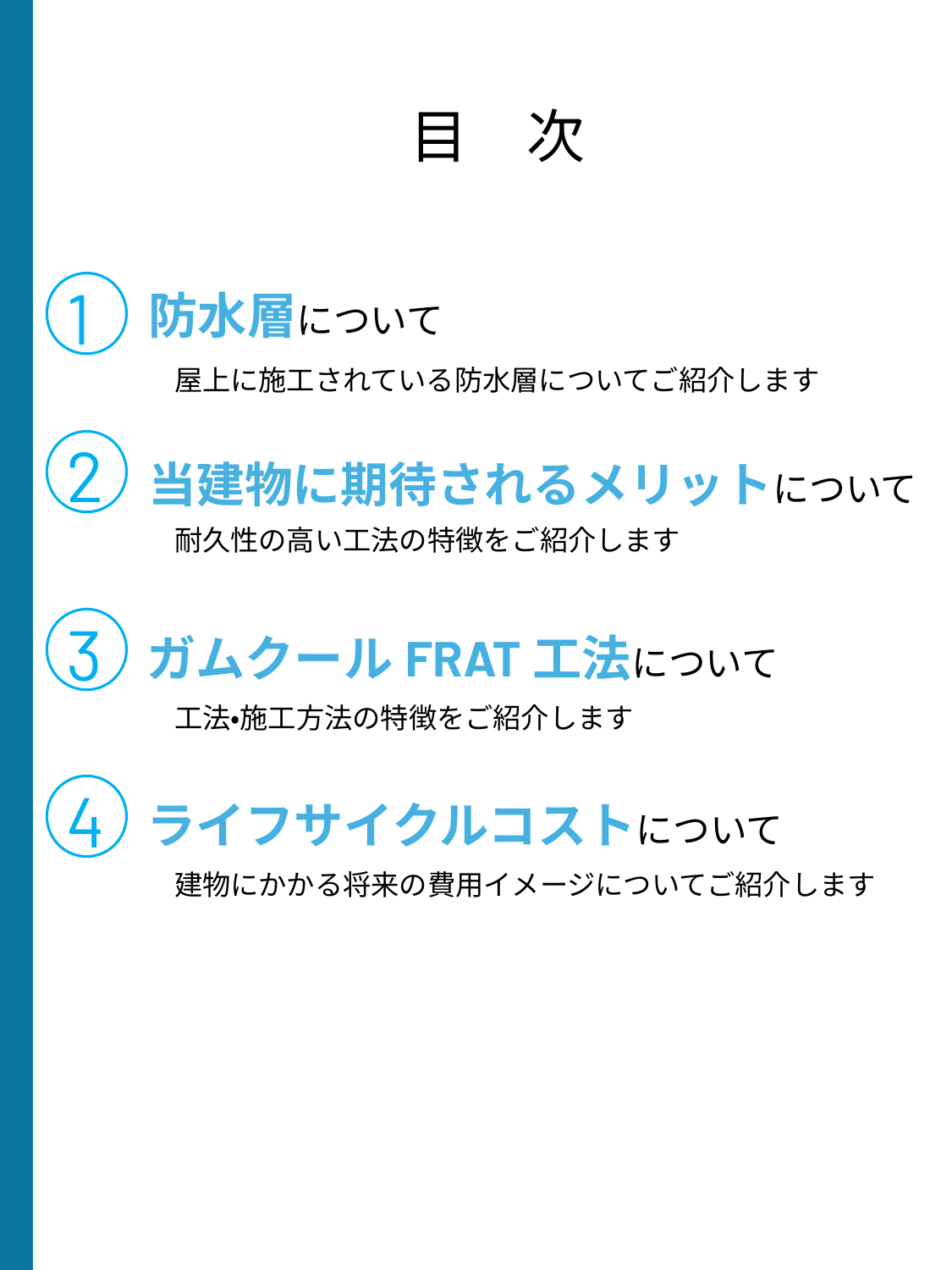

# 目　次
1

防水層について
屋上に施工されている防水層についてご紹介します
2

当建物に期待されるメリットについて
耐久性の高い工法の特徴をご紹介します
3

ガムクールFRAT工法について
工法・施工方法の特徴をご紹介します
4

ライフサイクルコストについて
建物にかかる将来の費用イメージについてご紹介します